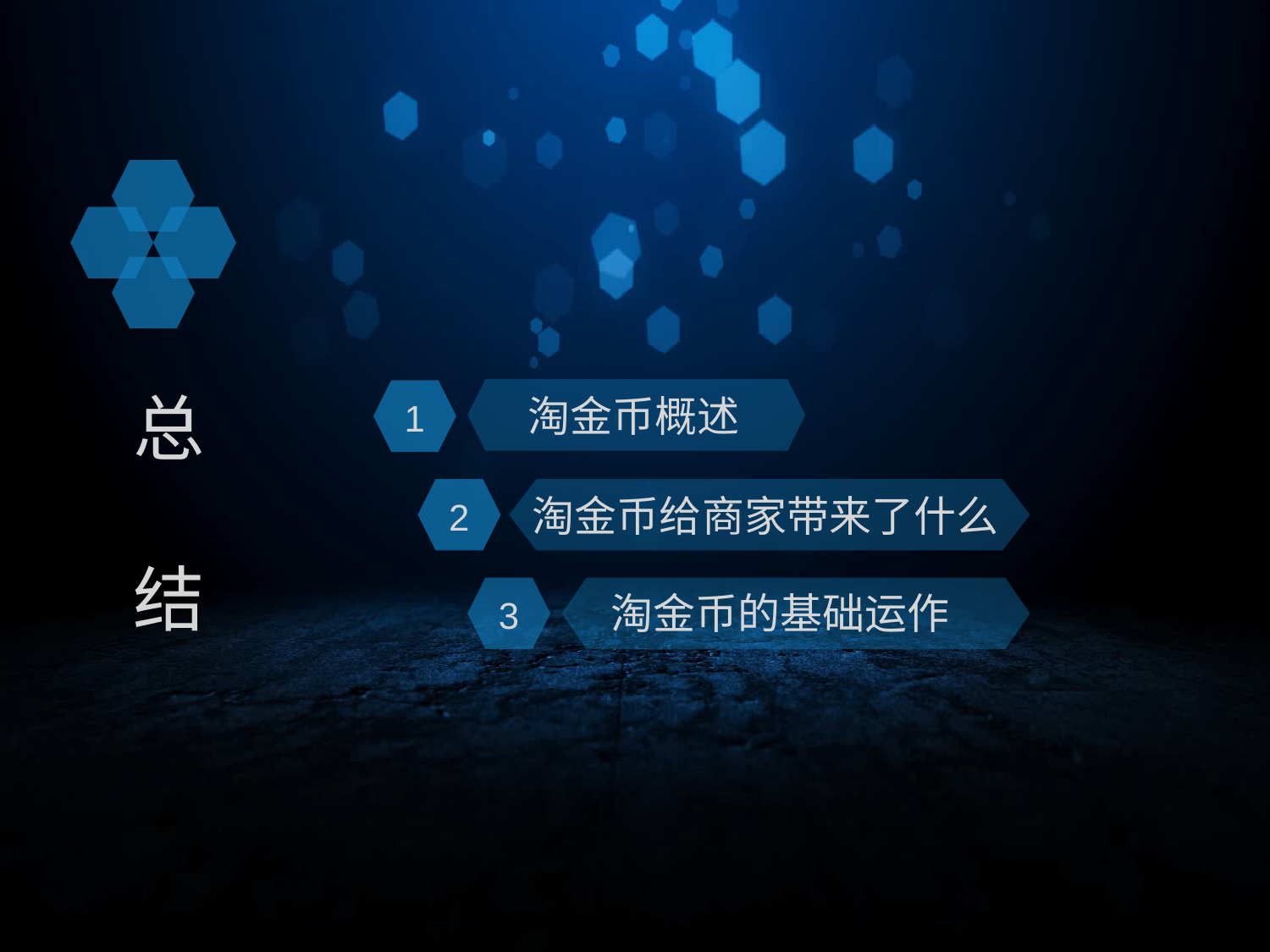

总

结

1
淘金币概述

2

淘金币给商家带来了什么

3

淘金币的基础运作